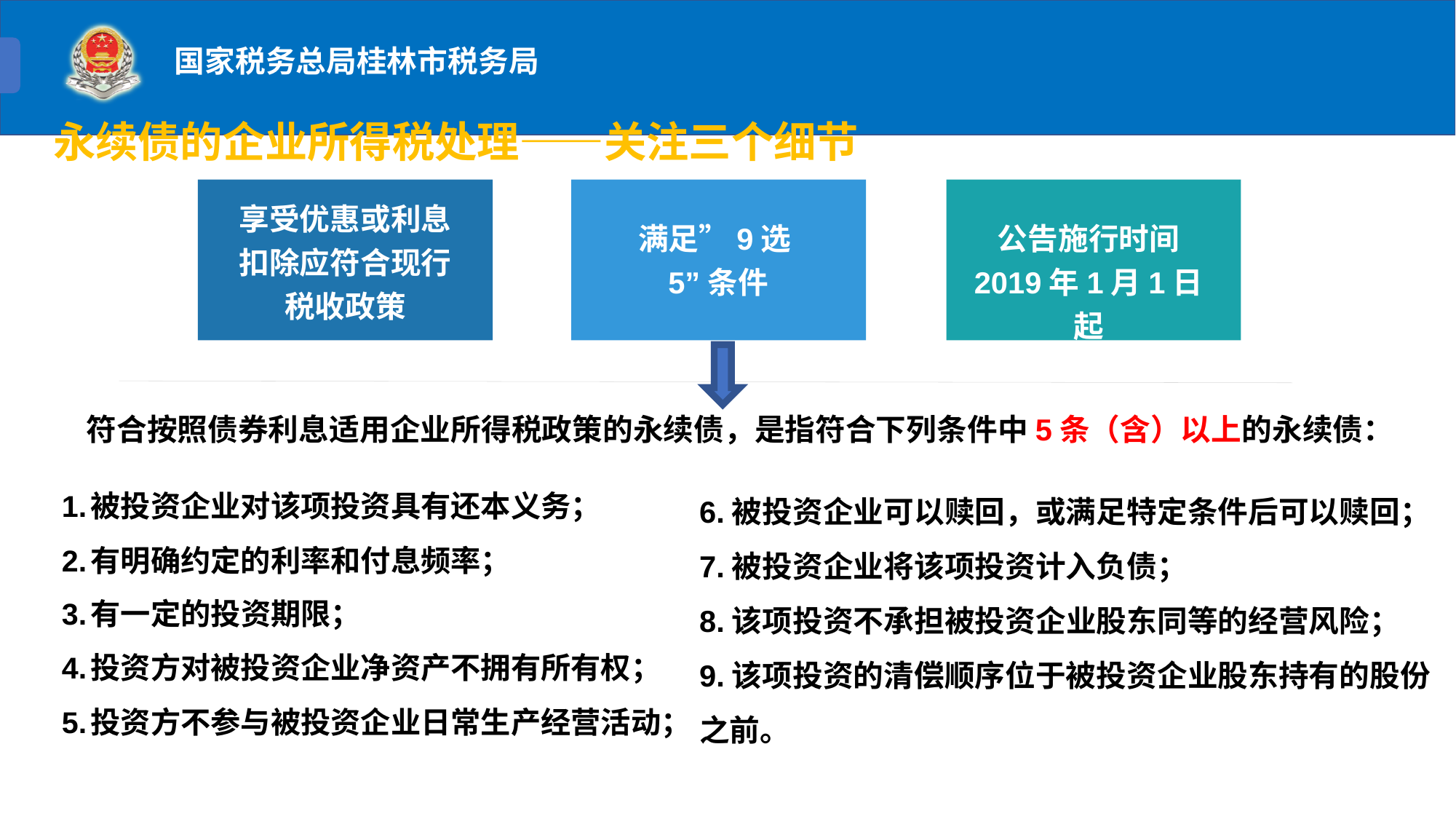

永续债的企业所得税处理——关注三个细节

享受优惠或利息扣除应符合现行税收政策

满足”9选5”条件
公告施行时间
2019年1月1日起

符合按照债券利息适用企业所得税政策的永续债，是指符合下列条件中5条（含）以上的永续债：
1.被投资企业对该项投资具有还本义务；
2.有明确约定的利率和付息频率；
3.有一定的投资期限；
4.投资方对被投资企业净资产不拥有所有权；
5.投资方不参与被投资企业日常生产经营活动；

6.被投资企业可以赎回，或满足特定条件后可以赎回；
7.被投资企业将该项投资计入负债；
8.该项投资不承担被投资企业股东同等的经营风险；
9.该项投资的清偿顺序位于被投资企业股东持有的股份之前。